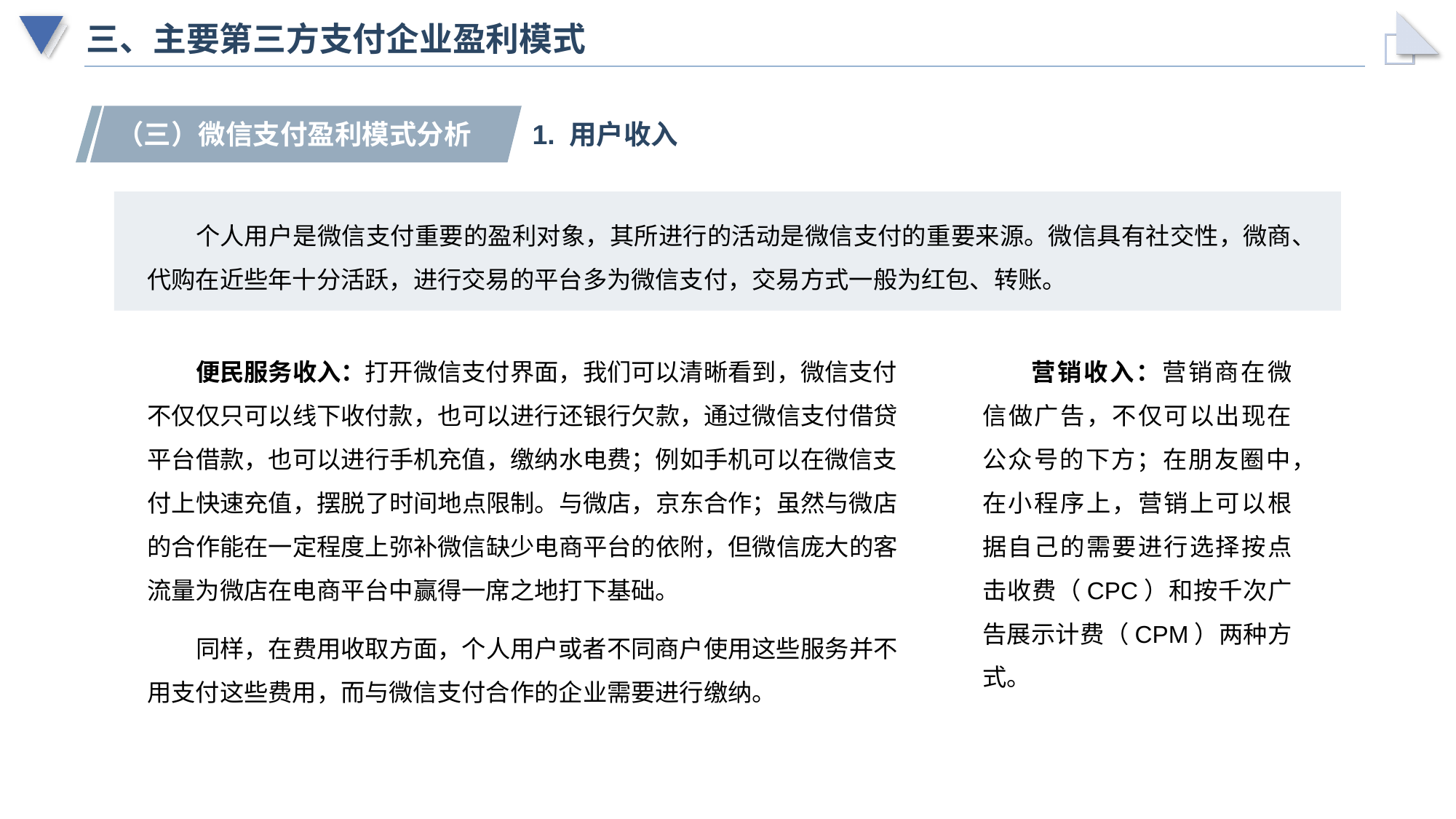

# 三、主要第三方支付企业盈利模式

（三）微信支付盈利模式分析
1. 用户收入

个人用户是微信支付重要的盈利对象，其所进行的活动是微信支付的重要来源。微信具有社交性，微商、代购在近些年十分活跃，进行交易的平台多为微信支付，交易方式一般为红包、转账。
便民服务收入：打开微信支付界面，我们可以清晰看到，微信支付不仅仅只可以线下收付款，也可以进行还银行欠款，通过微信支付借贷平台借款，也可以进行手机充值，缴纳水电费；例如手机可以在微信支付上快速充值，摆脱了时间地点限制。与微店，京东合作；虽然与微店的合作能在一定程度上弥补微信缺少电商平台的依附，但微信庞大的客流量为微店在电商平台中赢得一席之地打下基础。
同样，在费用收取方面，个人用户或者不同商户使用这些服务并不用支付这些费用，而与微信支付合作的企业需要进行缴纳。
营销收入：营销商在微信做广告，不仅可以出现在公众号的下方；在朋友圈中，在小程序上，营销上可以根据自己的需要进行选择按点击收费（CPC）和按千次广告展示计费（CPM）两种方式。